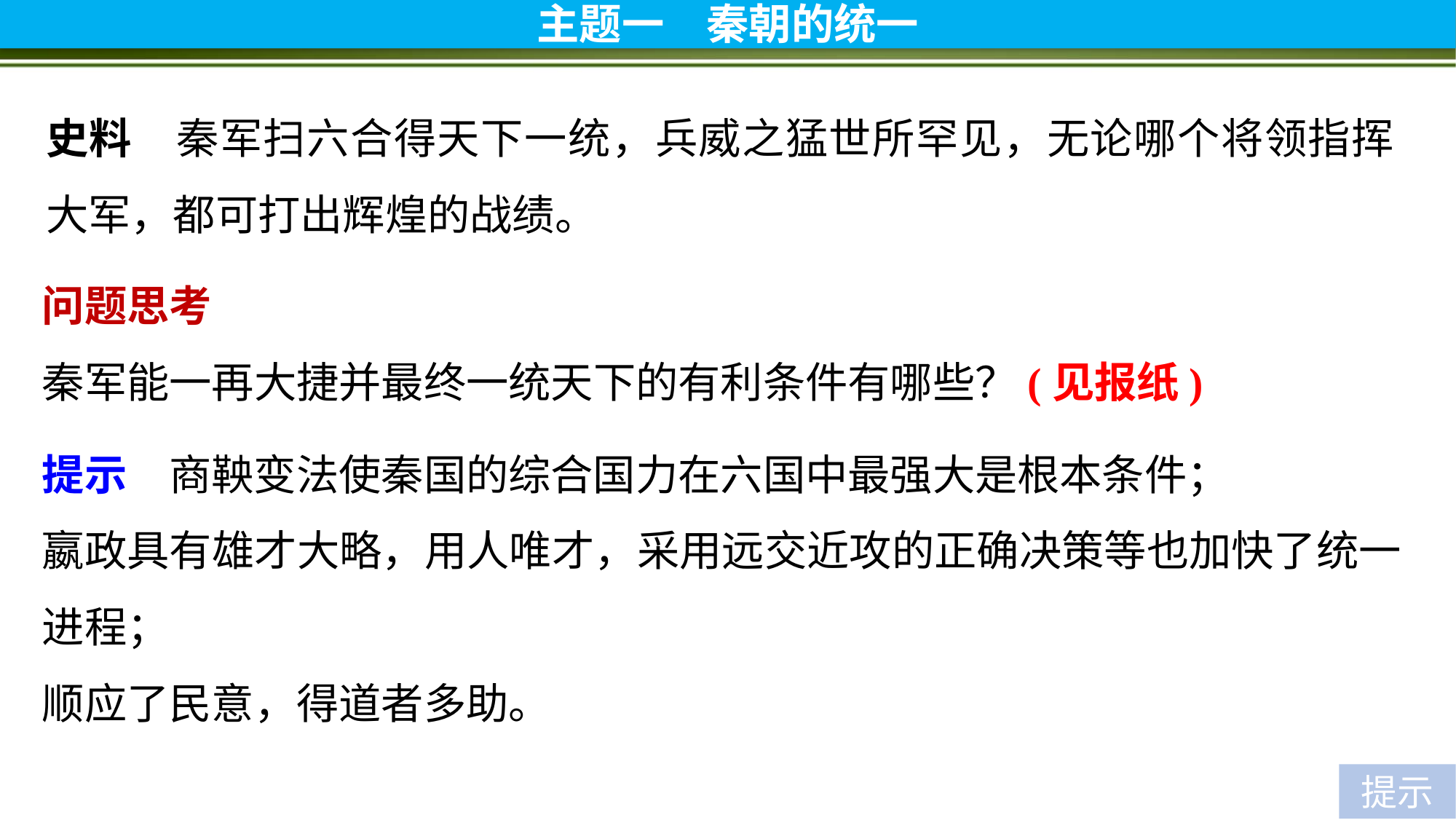

主题一　秦朝的统一
史料　秦军扫六合得天下一统，兵威之猛世所罕见，无论哪个将领指挥大军，都可打出辉煌的战绩。
问题思考
秦军能一再大捷并最终一统天下的有利条件有哪些？(见报纸)
提示　商鞅变法使秦国的综合国力在六国中最强大是根本条件；
嬴政具有雄才大略，用人唯才，采用远交近攻的正确决策等也加快了统一进程；
顺应了民意，得道者多助。
提示